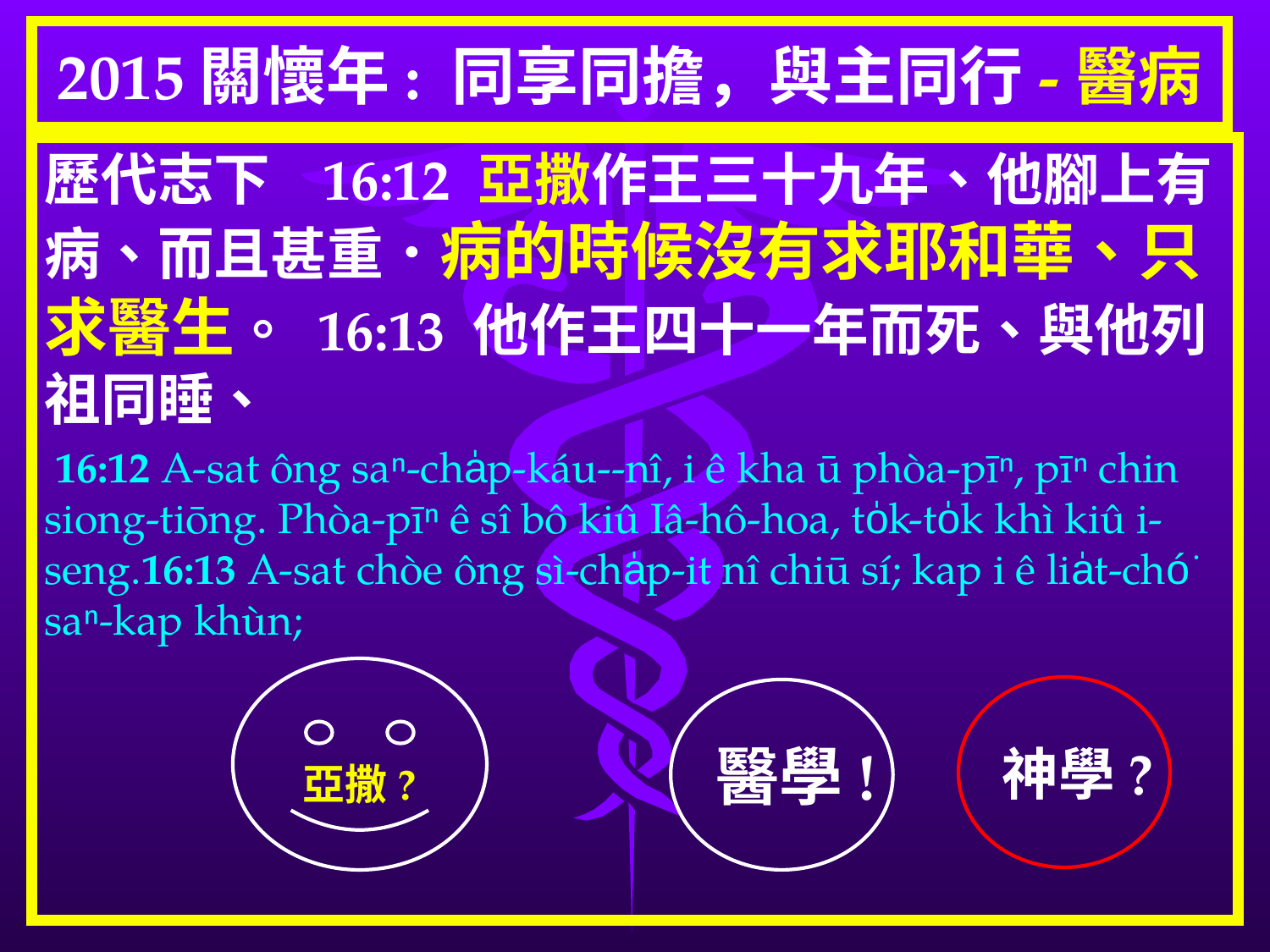

# 2015關懷年: 同享同擔，與主同行-醫病
歷代志下   16:12 亞撒作王三十九年、他腳上有病、而且甚重．病的時候沒有求耶和華、只求醫生。 16:13 他作王四十一年而死、與他列祖同睡、
 16:12 A-sat ông saⁿ-cha̍p-káu--nî, i ê kha ū phòa-pīⁿ, pīⁿ chin siong-tiōng. Phòa-pīⁿ ê sî bô kiû Iâ-hô-hoa, to̍k-to̍k khì kiû i-seng.16:13 A-sat chòe ông sì-cha̍p-it nî chiū sí; kap i ê lia̍t-chó͘ saⁿ-kap khùn;

亞撒?
神學?
醫學!